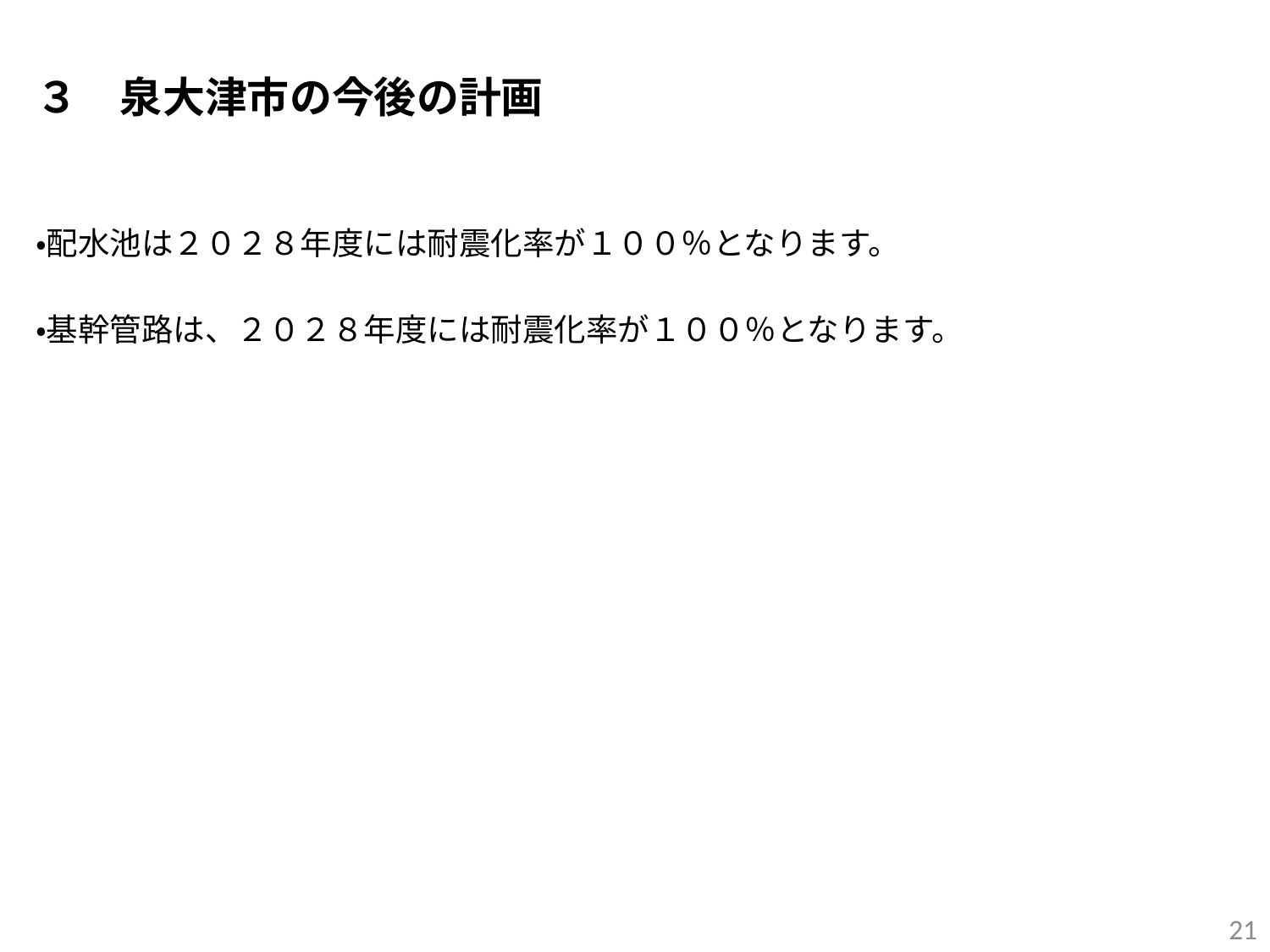

３　泉大津市の今後の計画

・配水池は２０２８年度には耐震化率が１００％となります。

・基幹管路は、２０２８年度には耐震化率が１００％となります。

21